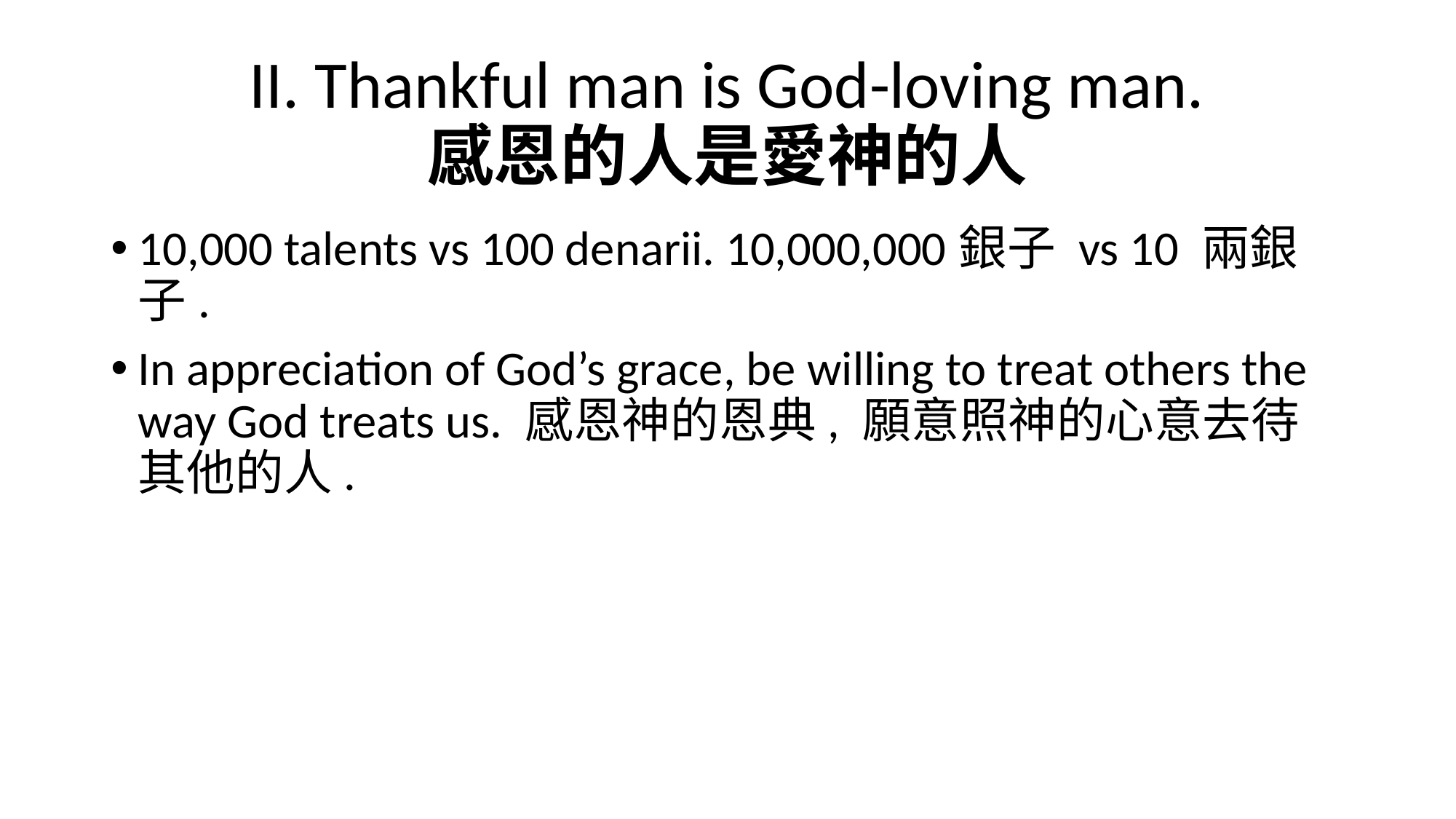

# II. Thankful man is God-loving man. 感恩的人是愛神的人
10,000 talents vs 100 denarii. 10,000,000銀子 vs 10 兩銀子.
In appreciation of God’s grace, be willing to treat others the way God treats us. 感恩神的恩典, 願意照神的心意去待其他的人.